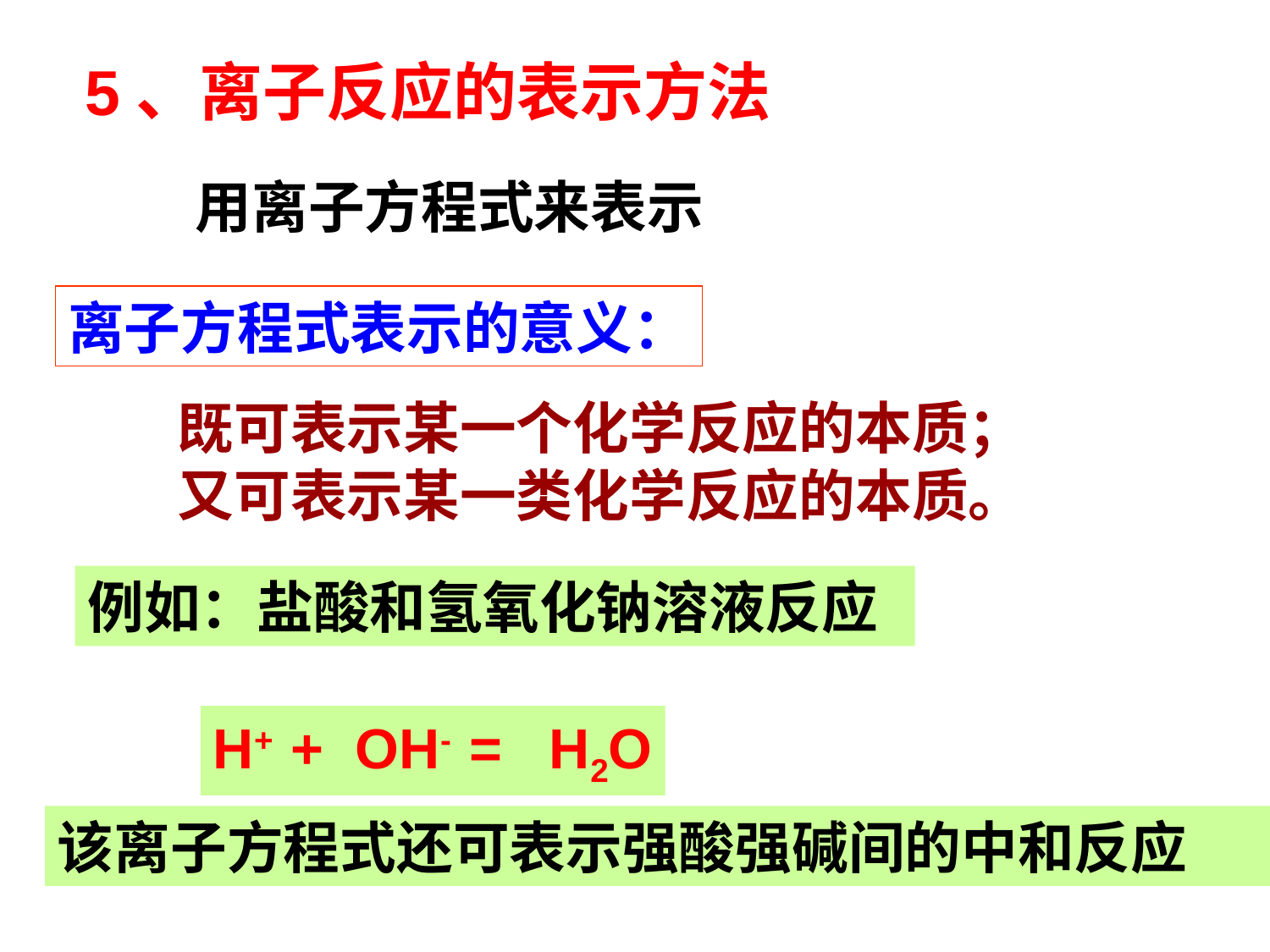

5、离子反应的表示方法
用离子方程式来表示
离子方程式表示的意义：
既可表示某一个化学反应的本质；
又可表示某一类化学反应的本质。
例如：盐酸和氢氧化钠溶液反应
H+  +  OH-  =   H2O
该离子方程式还可表示强酸强碱间的中和反应